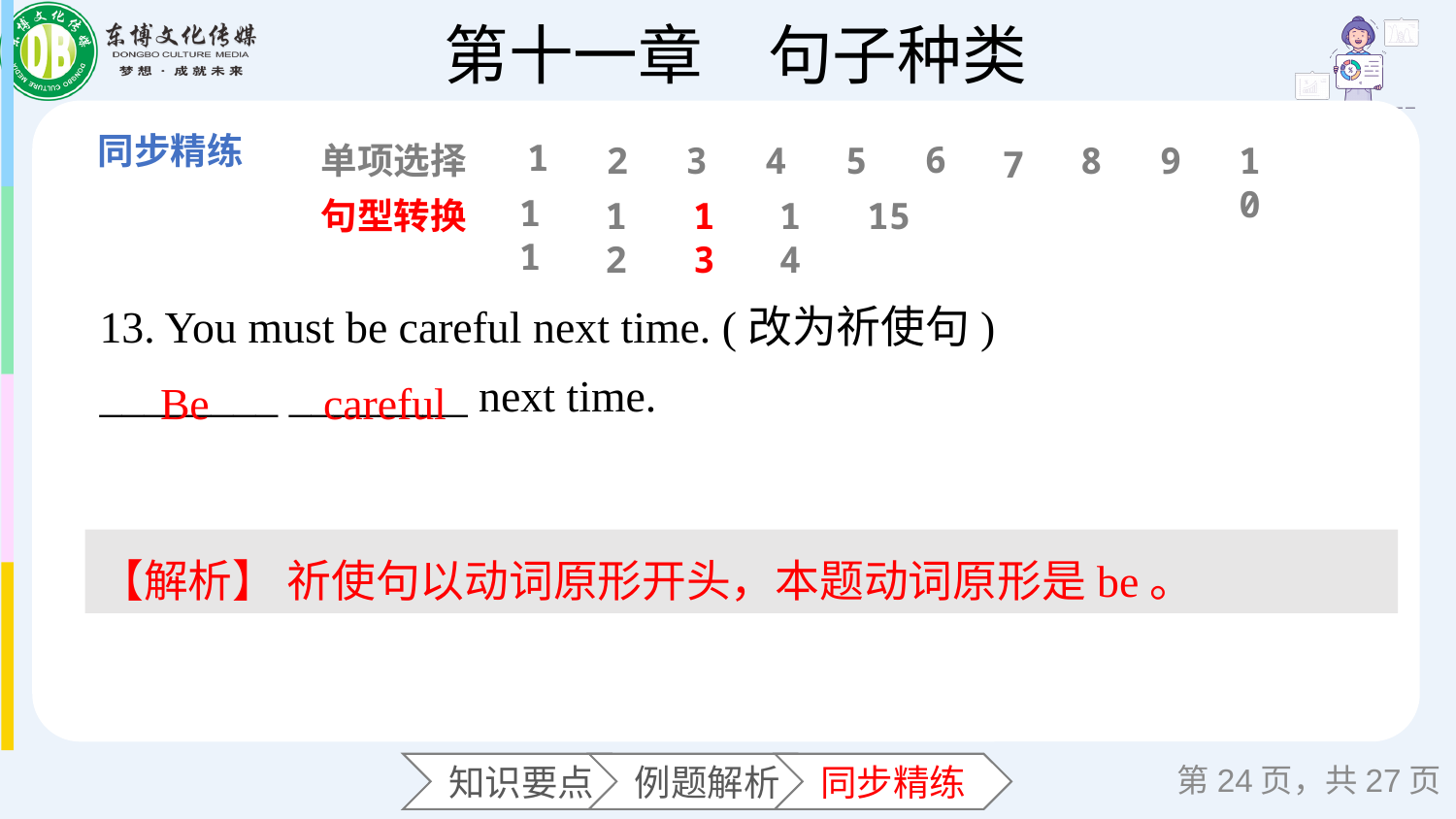

1
6
单项选择
2
3
4
5
8
9
10
7
11
句型转换
12
13
14
15

13. You must be careful next time. (改为祈使句)
________ ________ next time.
Be
careful
【解析】 祈使句以动词原形开头，本题动词原形是be。
第24页，共27页